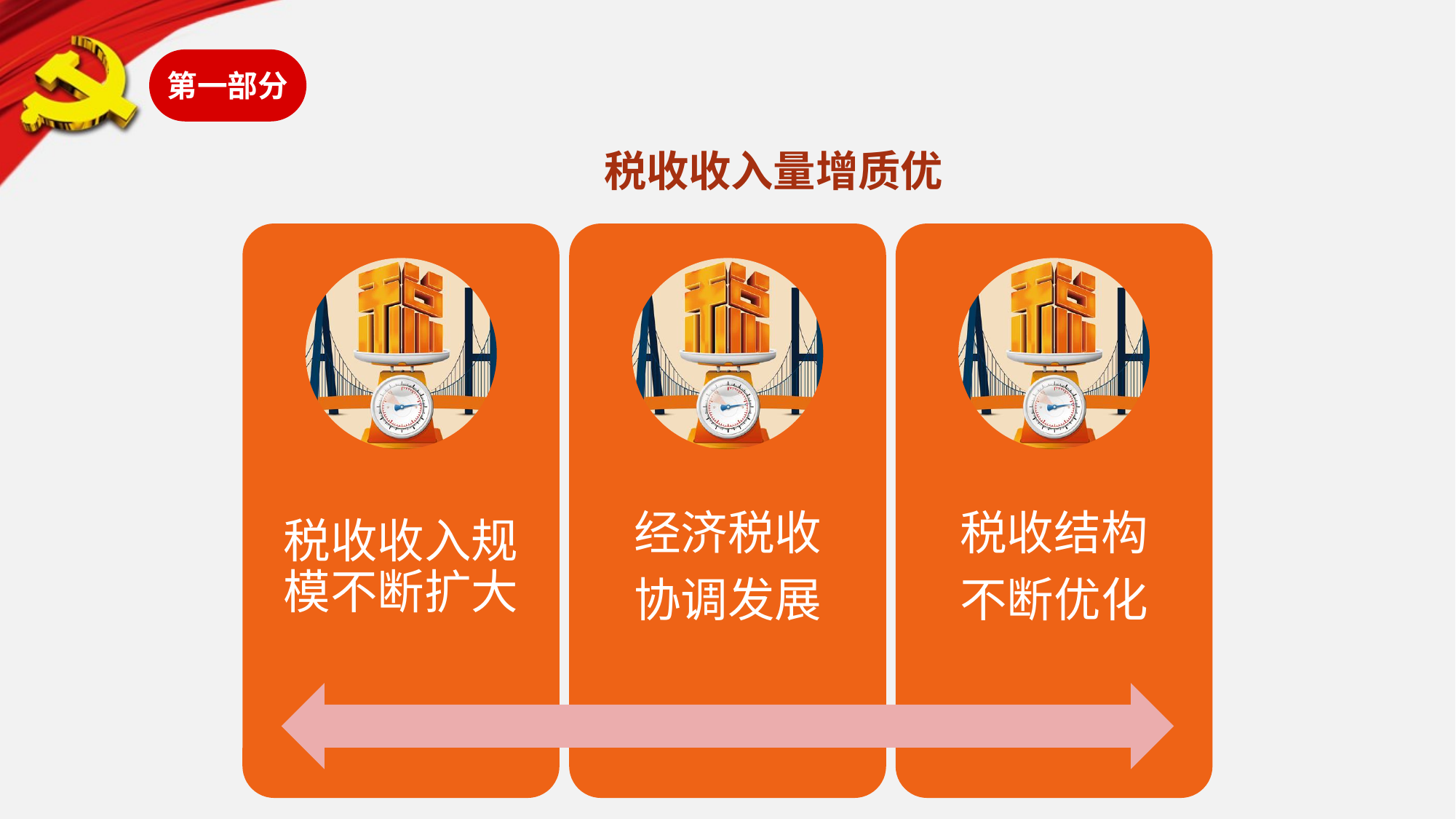

第一部分
税收收入量增质优
税收收入规模不断扩大
经济税收
协调发展
税收结构
不断优化